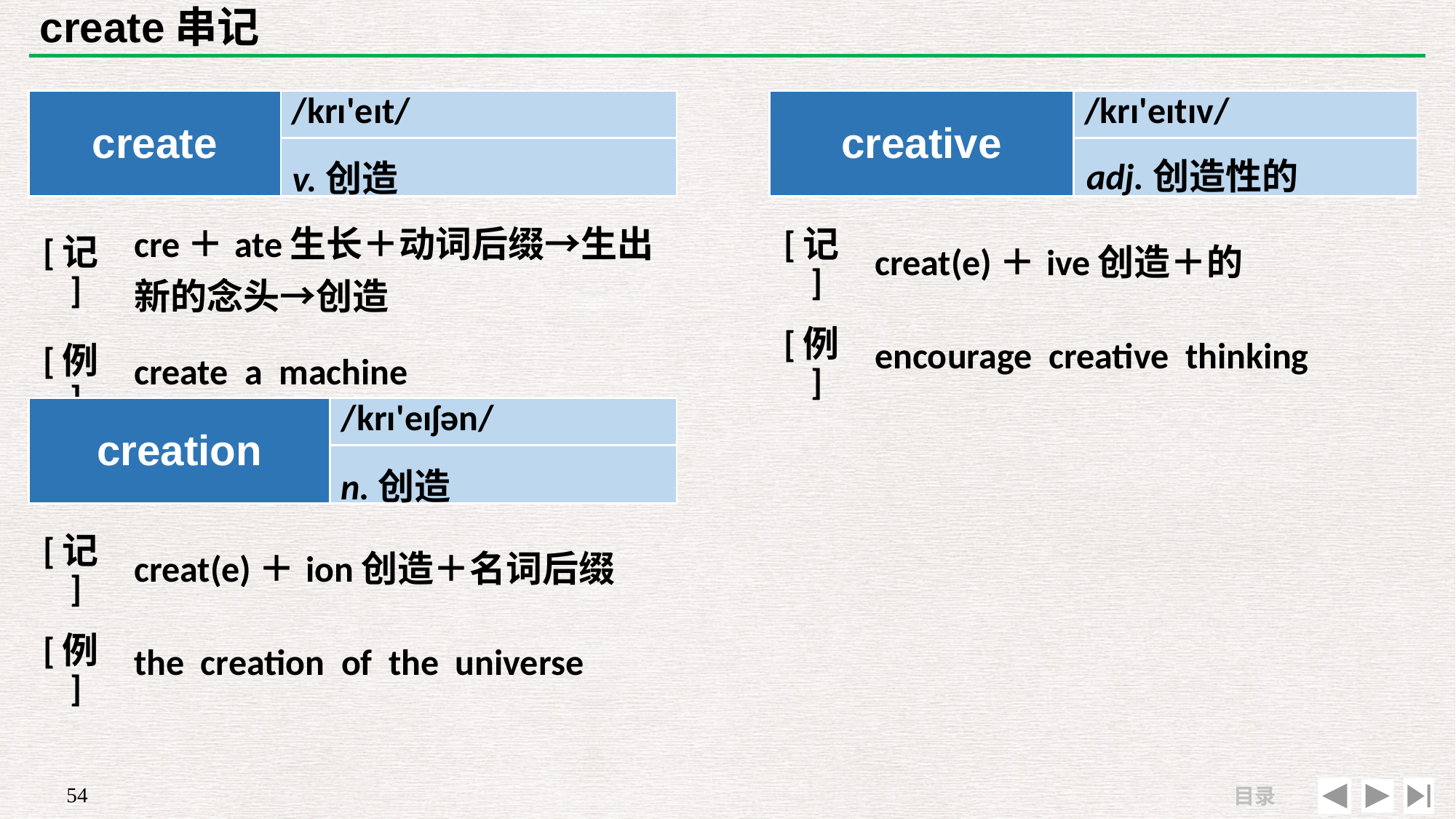

# create串记

| create | /krɪ'eɪt/ |
| --- | --- |
|  |  |
| creative | /krɪ'eɪtɪv/ |
| --- | --- |
|  |  |
adj.创造性的
v.创造
| [记] | cre＋ate生长＋动词后缀→生出新的念头→创造 |
| --- | --- |
| [例] | create a machine |
| [记] | creat(e)＋ive创造＋的 |
| --- | --- |
| [例] | encourage creative thinking |
| creation | /krɪ'eɪʃən/ |
| --- | --- |
|  |  |
n.创造
| [记] | creat(e)＋ion创造＋名词后缀 |
| --- | --- |
| [例] | the creation of the universe |